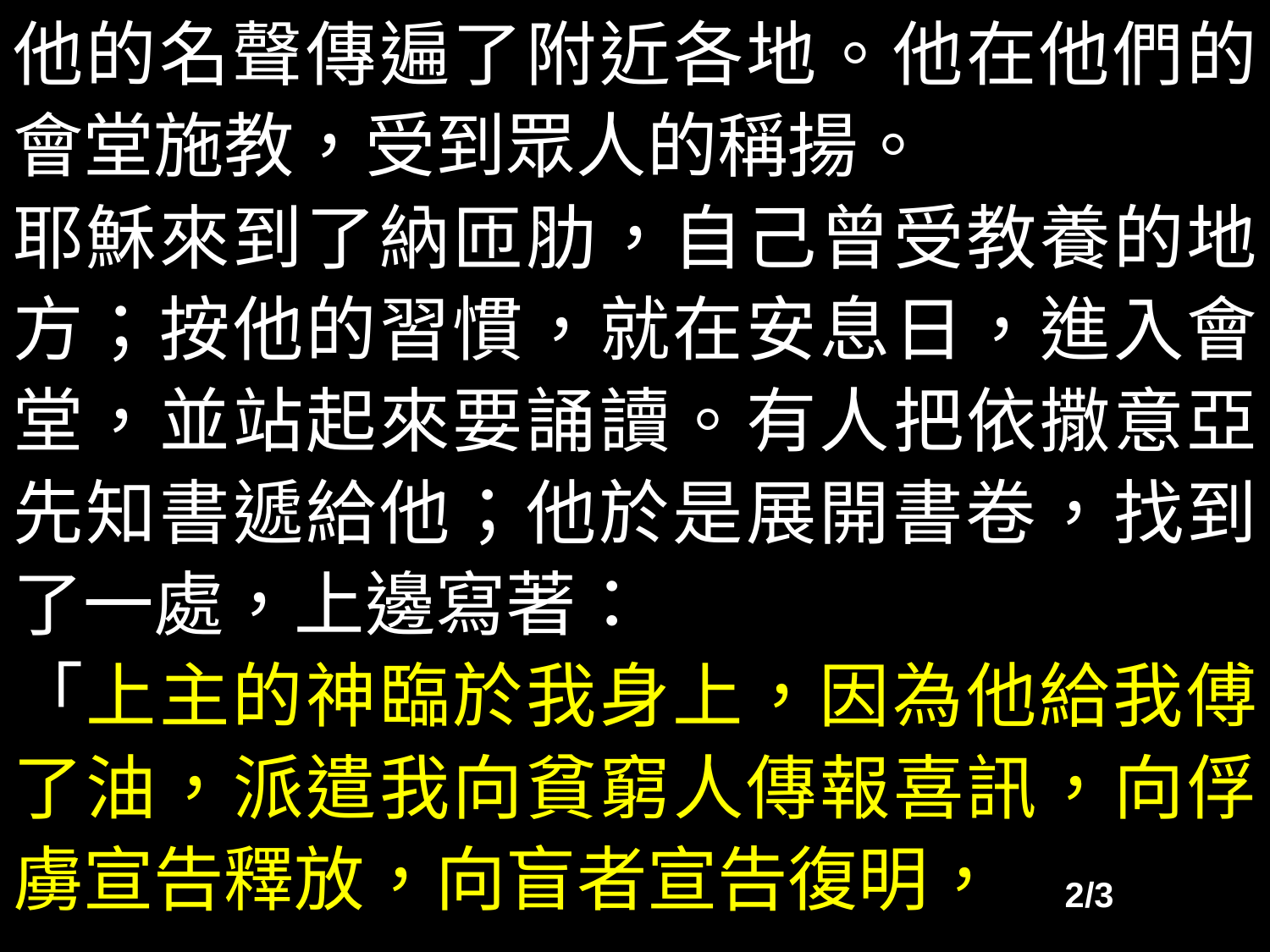

他的名聲傳遍了附近各地。他在他們的會堂施教，受到眾人的稱揚。
耶穌來到了納匝肋，自己曾受教養的地方；按他的習慣，就在安息日，進入會堂，並站起來要誦讀。有人把依撒意亞先知書遞給他；他於是展開書卷，找到了一處，上邊寫著：
「上主的神臨於我身上，因為他給我傅了油，派遣我向貧窮人傳報喜訊，向俘虜宣告釋放，向盲者宣告復明，
2/3